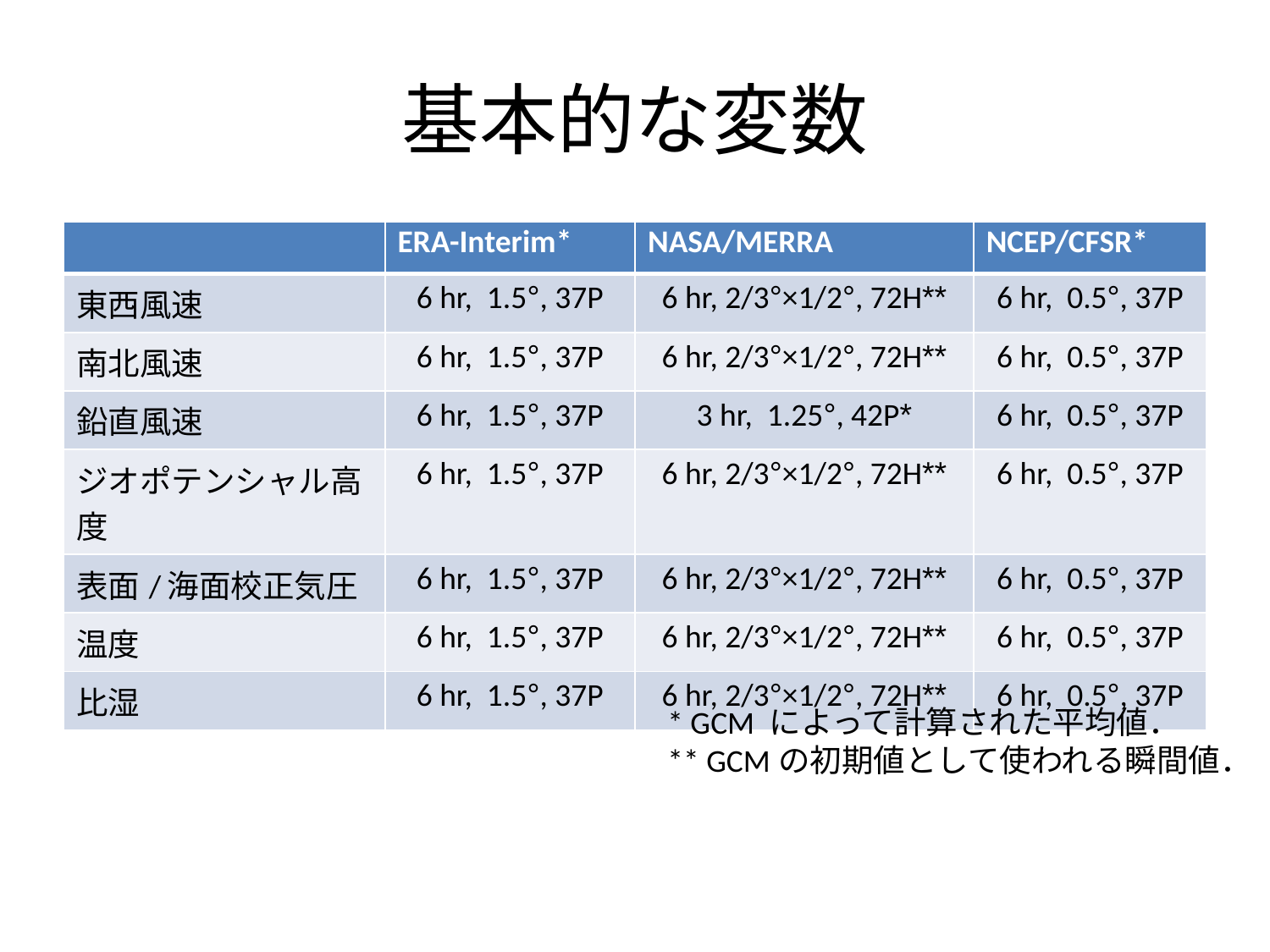

# 基本的な変数
|  | ERA-Interim\* | NASA/MERRA | NCEP/CFSR\* |
| --- | --- | --- | --- |
| 東西風速 | 6 hr, 1.5°, 37P | 6 hr, 2/3°×1/2°, 72H\*\* | 6 hr, 0.5°, 37P |
| 南北風速 | 6 hr, 1.5°, 37P | 6 hr, 2/3°×1/2°, 72H\*\* | 6 hr, 0.5°, 37P |
| 鉛直風速 | 6 hr, 1.5°, 37P | 3 hr, 1.25°, 42P\* | 6 hr, 0.5°, 37P |
| ジオポテンシャル高度 | 6 hr, 1.5°, 37P | 6 hr, 2/3°×1/2°, 72H\*\* | 6 hr, 0.5°, 37P |
| 表面/海面校正気圧 | 6 hr, 1.5°, 37P | 6 hr, 2/3°×1/2°, 72H\*\* | 6 hr, 0.5°, 37P |
| 温度 | 6 hr, 1.5°, 37P | 6 hr, 2/3°×1/2°, 72H\*\* | 6 hr, 0.5°, 37P |
| 比湿 | 6 hr, 1.5°, 37P | 6 hr, 2/3°×1/2°, 72H\*\* | 6 hr, 0.5°, 37P |
* GCM によって計算された平均値．
** GCMの初期値として使われる瞬間値．